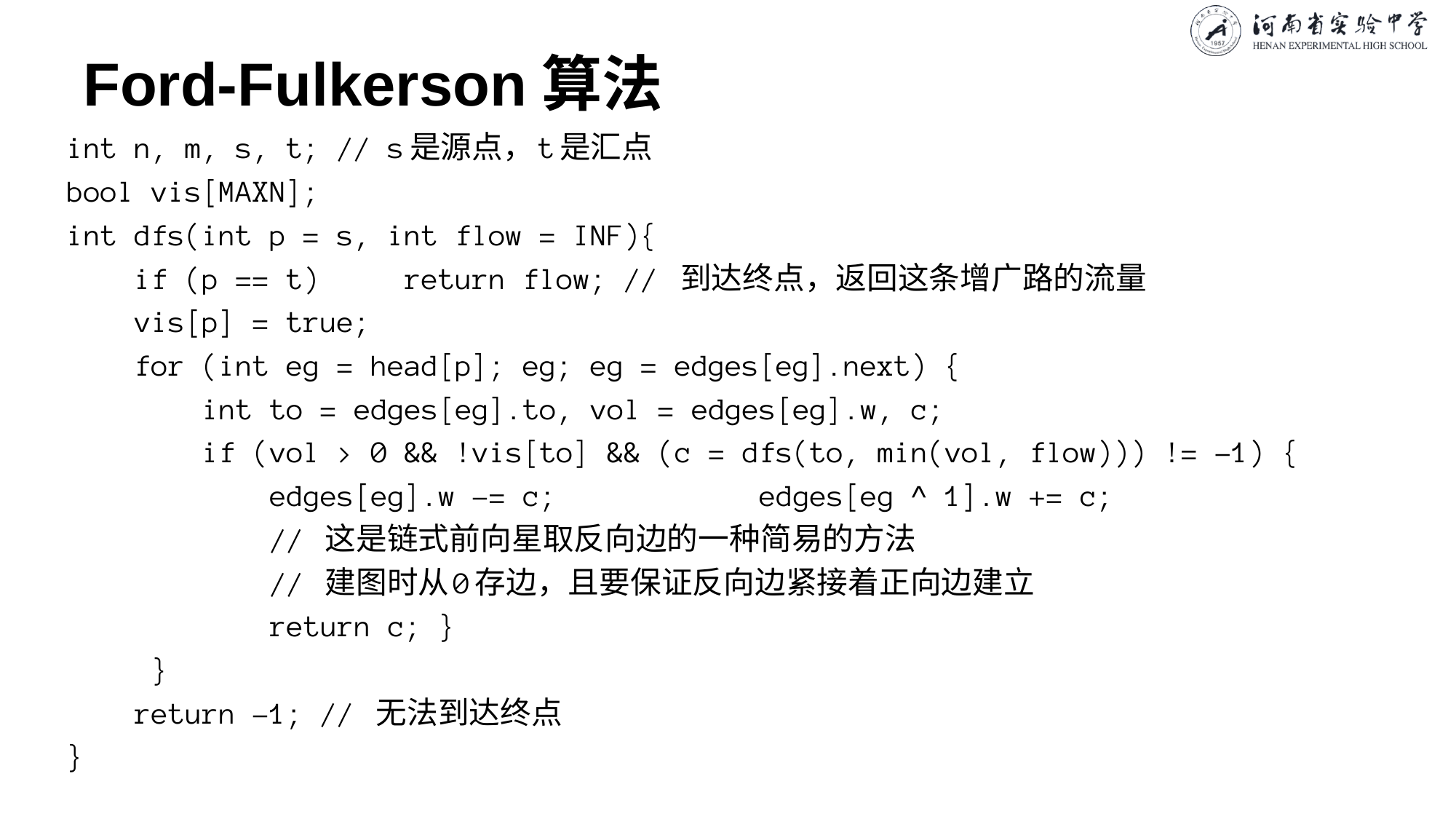

# Ford-Fulkerson算法
int n, m, s, t; // s是源点，t是汇点
bool vis[MAXN];
int dfs(int p = s, int flow = INF){
    if (p == t)     return flow; // 到达终点，返回这条增广路的流量
    vis[p] = true;
    for (int eg = head[p]; eg; eg = edges[eg].next) {
        int to = edges[eg].to, vol = edges[eg].w, c;
        if (vol > 0 && !vis[to] && (c = dfs(to, min(vol, flow))) != -1) {
            edges[eg].w -= c;            edges[eg ^ 1].w += c;
            // 这是链式前向星取反向边的一种简易的方法
            // 建图时从0存边，且要保证反向边紧接着正向边建立
            return c; }
     }
    return -1; // 无法到达终点
}